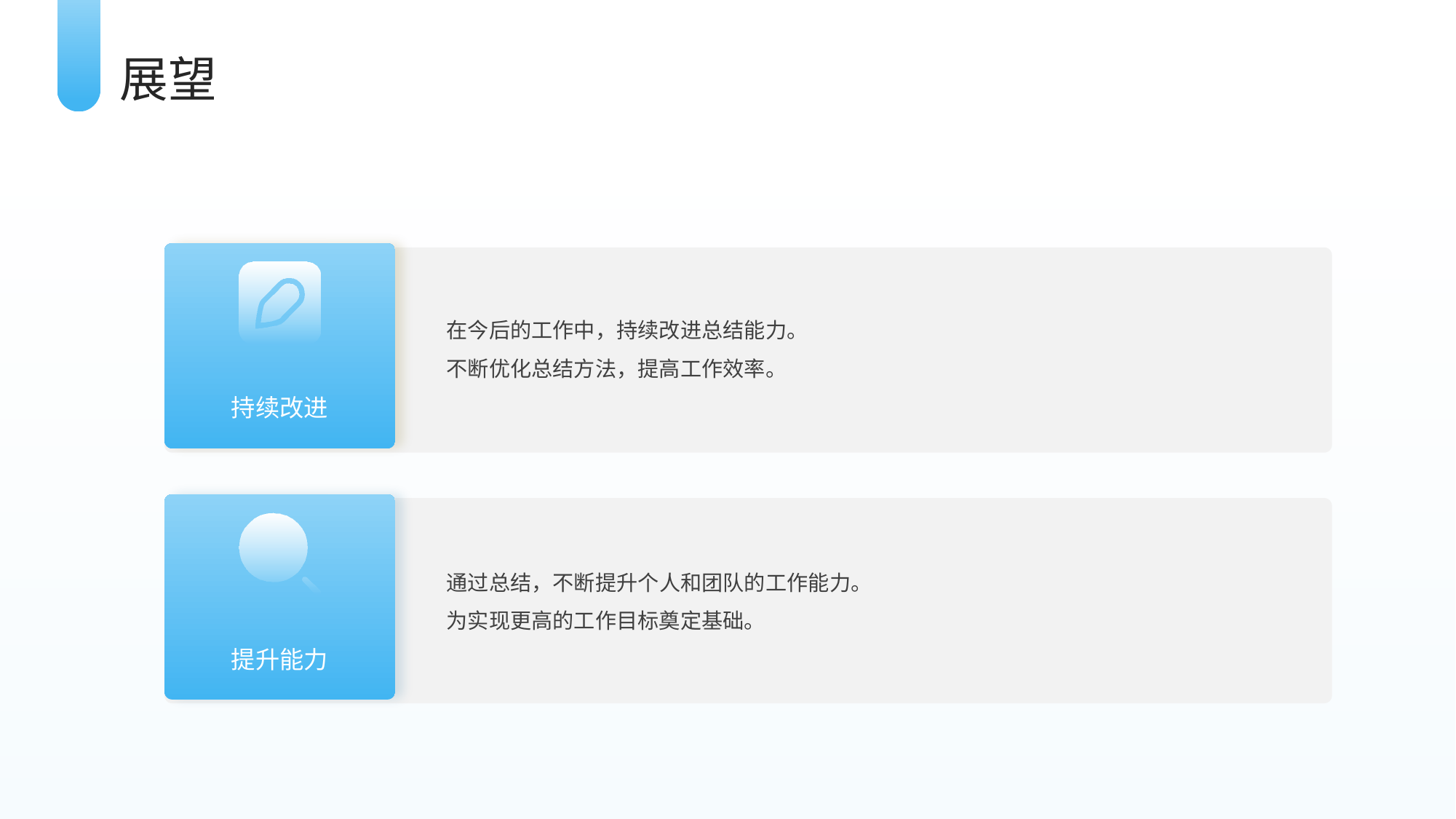

展望

在今后的工作中，持续改进总结能力。
不断优化总结方法，提高工作效率。

持续改进

通过总结，不断提升个人和团队的工作能力。
为实现更高的工作目标奠定基础。

提升能力